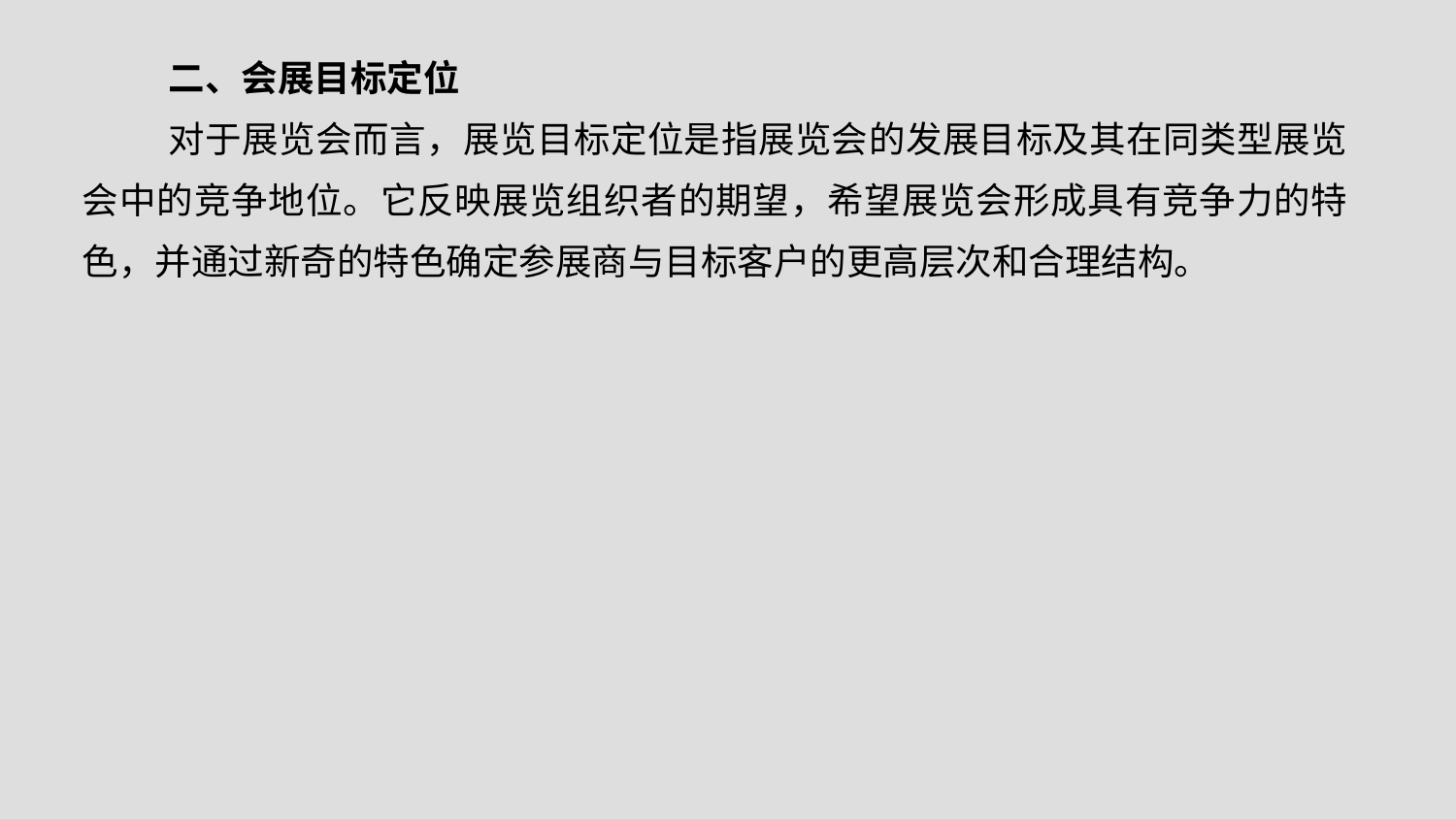

二、会展目标定位
对于展览会而言，展览目标定位是指展览会的发展目标及其在同类型展览会中的竞争地位。它反映展览组织者的期望，希望展览会形成具有竞争力的特色，并通过新奇的特色确定参展商与目标客户的更高层次和合理结构。